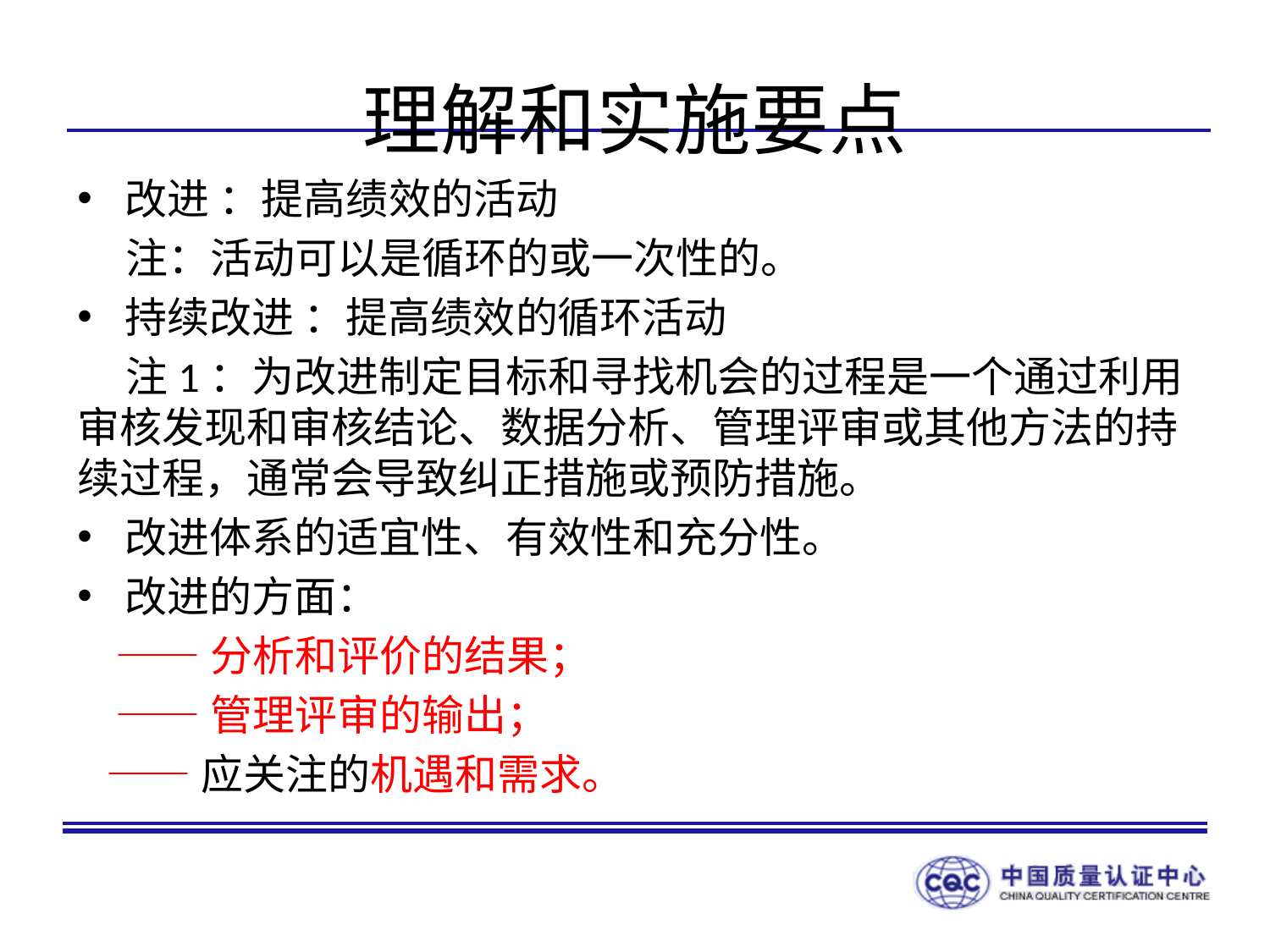

# 理解和实施要点
改进 ：提高绩效的活动
    注：活动可以是循环的或一次性的。
持续改进 ：提高绩效的循环活动
    注1：为改进制定目标和寻找机会的过程是一个通过利用审核发现和审核结论、数据分析、管理评审或其他方法的持续过程，通常会导致纠正措施或预防措施。
改进体系的适宜性、有效性和充分性。
改进的方面：
    ——分析和评价的结果；
    ——管理评审的输出；
   ——应关注的机遇和需求。

243